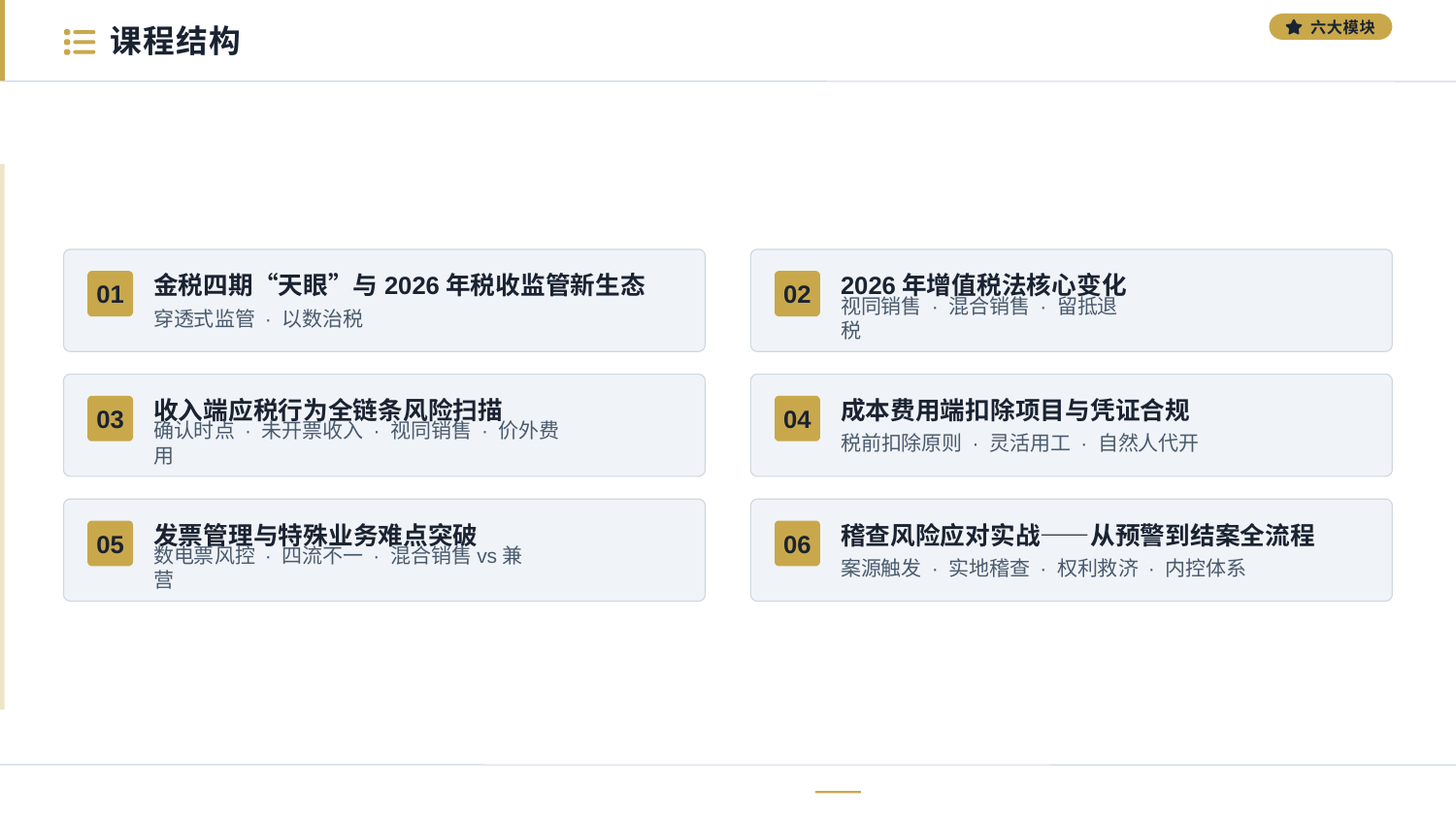

六大模块

课程结构

金税四期“天眼”与2026年税收监管新生态
2026年增值税法核心变化
01

02

穿透式监管 · 以数治税
视同销售 · 混合销售 · 留抵退税

收入端应税行为全链条风险扫描
成本费用端扣除项目与凭证合规
03

04

确认时点 · 未开票收入 · 视同销售 · 价外费用
税前扣除原则 · 灵活用工 · 自然人代开

发票管理与特殊业务难点突破
稽查风险应对实战——从预警到结案全流程
05

06

数电票风控 · 四流不一 · 混合销售vs兼营
案源触发 · 实地稽查 · 权利救济 · 内控体系